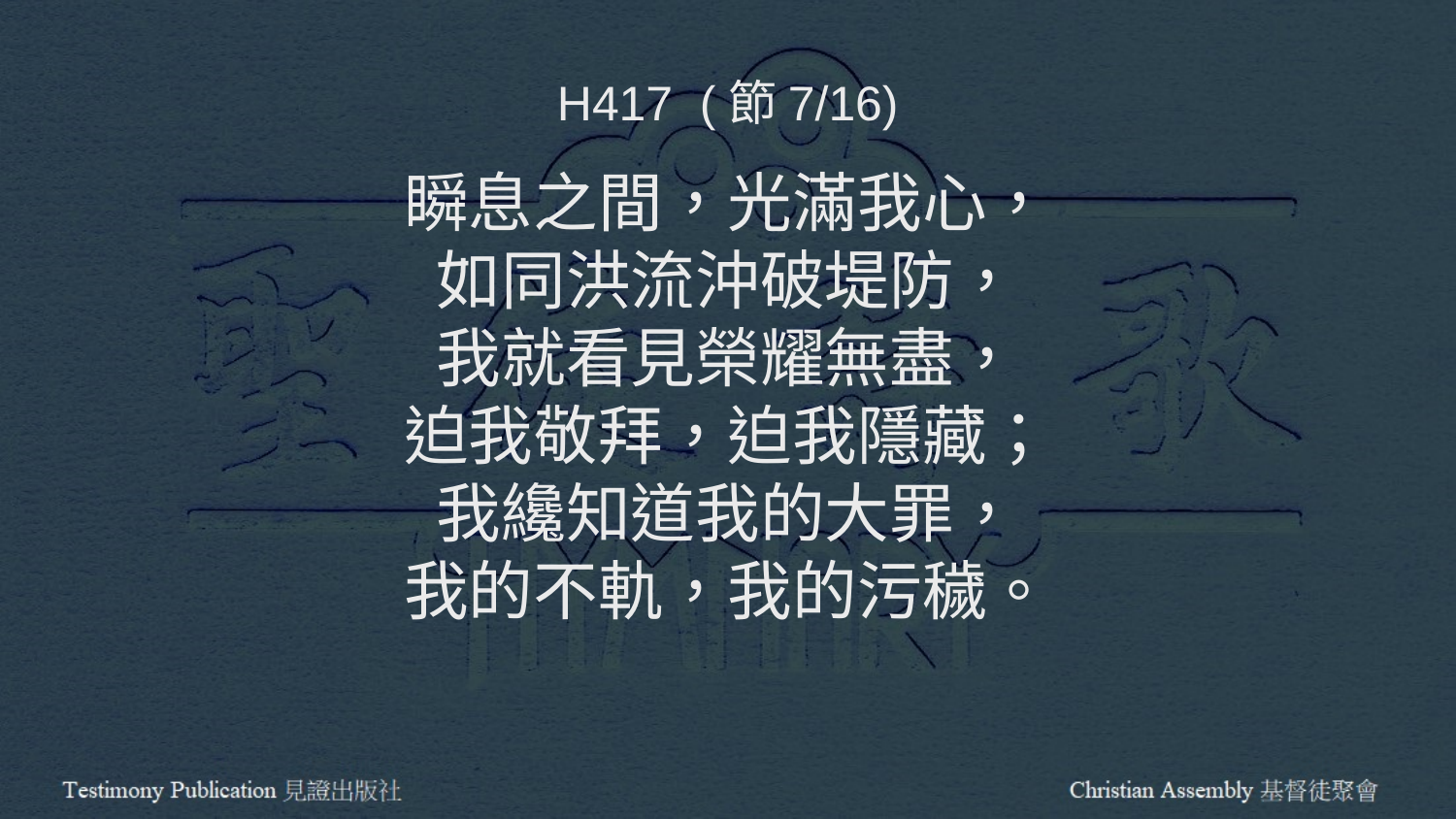

H417  (節7/16)

瞬息之間，光滿我心，
如同洪流沖破堤防，
我就看見榮耀無盡，
迫我敬拜，迫我隱藏；
我纔知道我的大罪，
我的不軌，我的污穢。